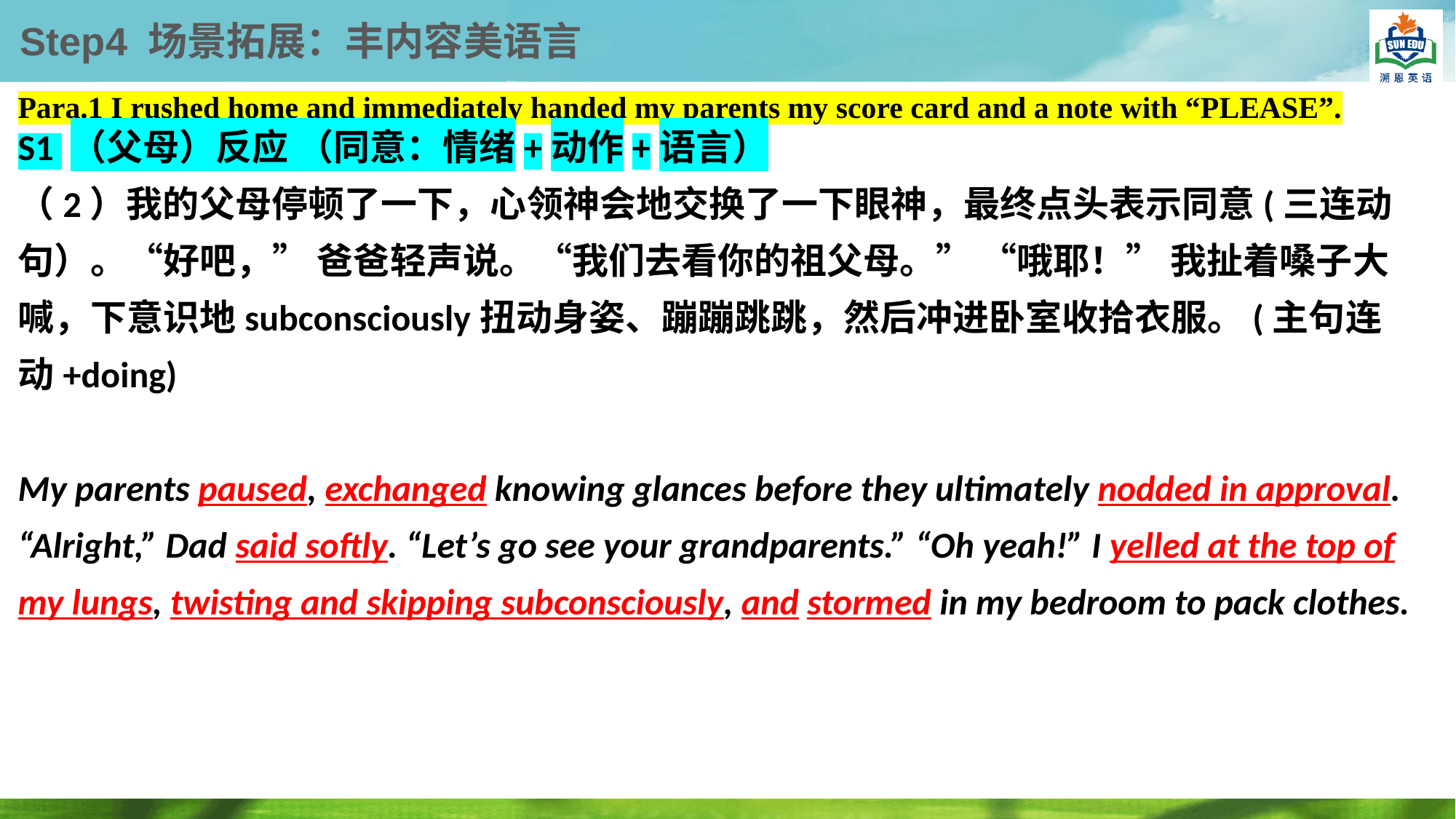

Step4 场景拓展：丰内容美语言
Para.1 I rushed home and immediately handed my parents my score card and a note with “PLEASE”.
S1 （父母）反应 （同意：情绪+动作+语言）
（2）我的父母停顿了一下，心领神会地交换了一下眼神，最终点头表示同意(三连动句）。“好吧，” 爸爸轻声说。“我们去看你的祖父母。” “哦耶！” 我扯着嗓子大喊，下意识地subconsciously扭动身姿、蹦蹦跳跳，然后冲进卧室收拾衣服。(主句连动+doing)

My parents paused, exchanged knowing glances before they ultimately nodded in approval. “Alright,” Dad said softly. “Let’s go see your grandparents.” “Oh yeah!” I yelled at the top of my lungs, twisting and skipping subconsciously, and stormed in my bedroom to pack clothes.